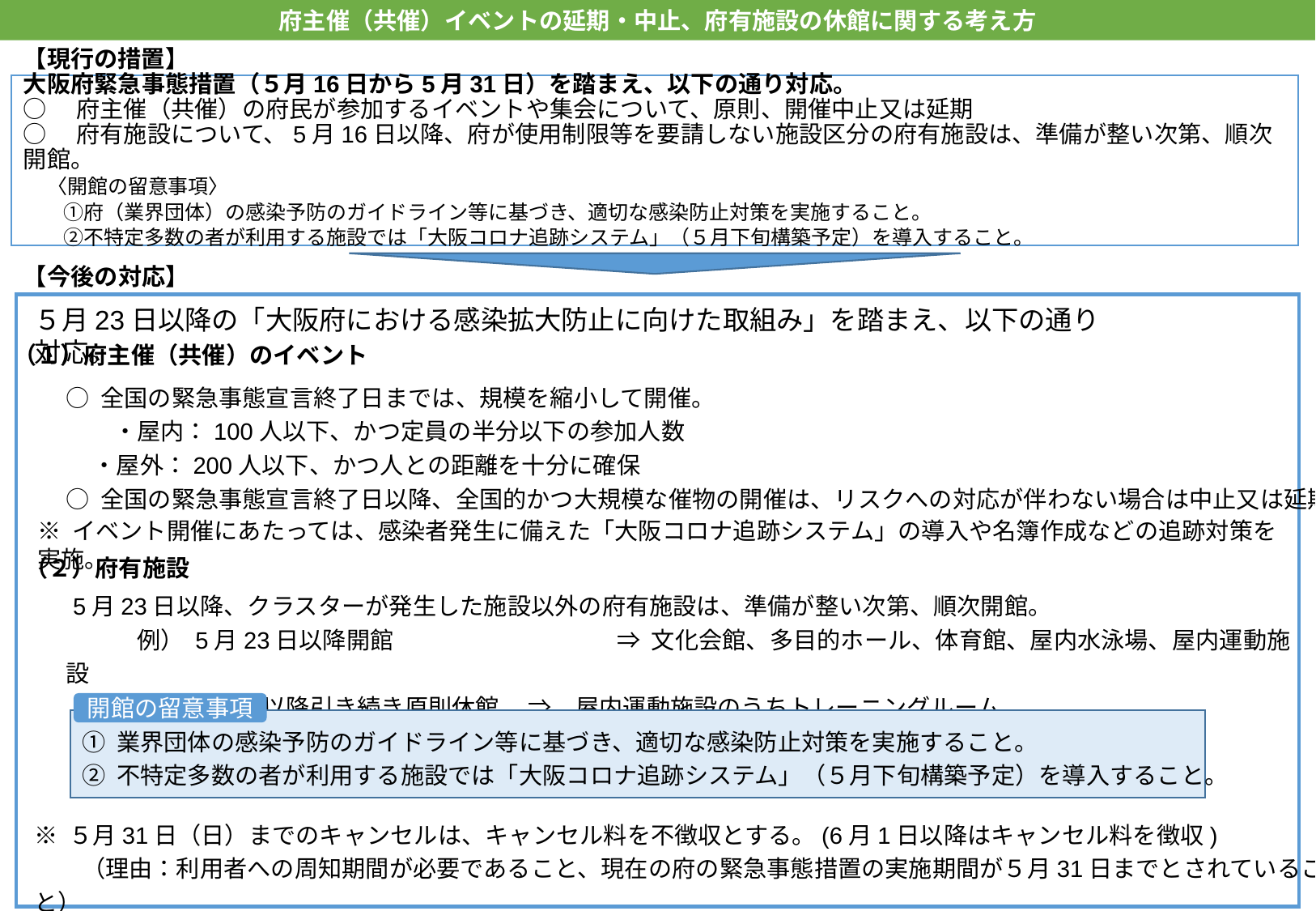

府主催（共催）イベントの延期・中止、府有施設の休館に関する考え方
【現行の措置】
大阪府緊急事態措置（５月16日から5月31日）を踏まえ、以下の通り対応。
○　府主催（共催）の府民が参加するイベントや集会について、原則、開催中止又は延期
○　府有施設について、5月16日以降、府が使用制限等を要請しない施設区分の府有施設は、準備が整い次第、順次開館。
　〈開館の留意事項〉
　　①府（業界団体）の感染予防のガイドライン等に基づき、適切な感染防止対策を実施すること。
　　②不特定多数の者が利用する施設では「大阪コロナ追跡システム」（５月下旬構築予定）を導入すること。

【今後の対応】

５月23日以降の「大阪府における感染拡大防止に向けた取組み」を踏まえ、以下の通り対応。
（１）府主催（共催）のイベント
○ 全国の緊急事態宣言終了日までは、規模を縮小して開催。
　　・屋内：100人以下、かつ定員の半分以下の参加人数
    ・屋外：200人以下、かつ人との距離を十分に確保
○ 全国の緊急事態宣言終了日以降、全国的かつ大規模な催物の開催は、リスクへの対応が伴わない場合は中止又は延期。
※ イベント開催にあたっては、感染者発生に備えた「大阪コロナ追跡システム」の導入や名簿作成などの追跡対策を実施。
（２）府有施設
 5月23日以降、クラスターが発生した施設以外の府有施設は、準備が整い次第、順次開館。
　　　例） 5月23日以降開館  　　　　　　　　　⇒  文化会館、多目的ホール、体育館、屋内水泳場、屋内運動施設
           　5月23日以降引き続き原則休館　 ⇒　屋内運動施設のうちトレーニングルーム
開館の留意事項

① 業界団体の感染予防のガイドライン等に基づき、適切な感染防止対策を実施すること。
② 不特定多数の者が利用する施設では「大阪コロナ追跡システム」（５月下旬構築予定）を導入すること。
※ ５月31日（日）までのキャンセルは、キャンセル料を不徴収とする。(6月1日以降はキャンセル料を徴収)
　　（理由：利用者への周知期間が必要であること、現在の府の緊急事態措置の実施期間が５月31日までとされていること）